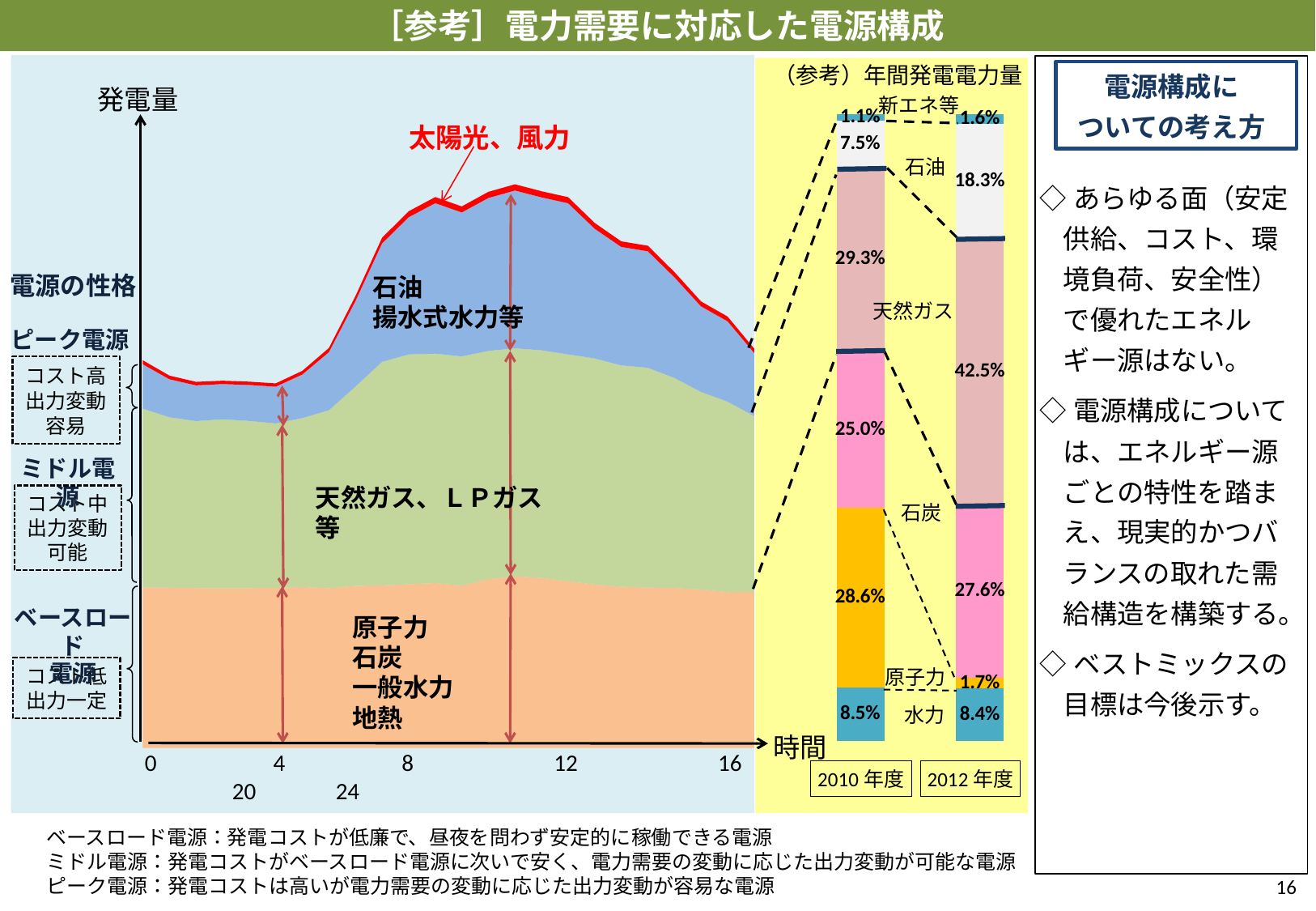

［参考］電力需要に対応した電源構成
（参考）年間発電電力量

発電量

### Chart

| Category | ベースロード電源 | ミドル電源 | ピーク電源 | 太陽光、風力 |
|---|---|---|---|---|
太陽光、風力
電源の性格
石油
揚水式水力等
ピーク電源
コスト高
出力変動
容易

天然ガス、ＬＰガス等
コスト中
出力変動
可能

原子力
石炭
一般水力
地熱
コスト低
出力一定
0　　　 　 4　　　　  8　　　　  　12　　　　　  16　　　　  20 　　   24

新エネ等

### Chart

| Category | 水力 | 原子力 | 石炭 | LNG | 石油 | 新エネ等 |
|---|---|---|---|---|---|---|
| 2010年度 | 0.0852543720190779 | 0.2863672496025437 | 0.24950317965023847 | 0.29262718600953896 | 0.07482114467408585 | 0.011426868044515103 |
| 2012年度 | 0.0836667812362473 | 0.01694178421798888 | 0.275560864205114 | 0.4248293299767468 | 0.1825826311191433 | 0.016418609244759772 |
石油
天然ガス
ミドル電源
石炭
ベースロード
電源
原子力
水力
時間
2010年度
2012年度
電源構成に
ついての考え方

◇あらゆる面（安定供給、コスト、環境負荷、安全性）で優れたエネルギー源はない。
◇電源構成については、エネルギー源ごとの特性を踏まえ、現実的かつバランスの取れた需給構造を構築する。
◇ベストミックスの目標は今後示す。

　ベースロード電源：発電コストが低廉で、昼夜を問わず安定的に稼働できる電源
　ミドル電源：発電コストがベースロード電源に次いで安く、電力需要の変動に応じた出力変動が可能な電源
　ピーク電源：発電コストは高いが電力需要の変動に応じた出力変動が容易な電源
16